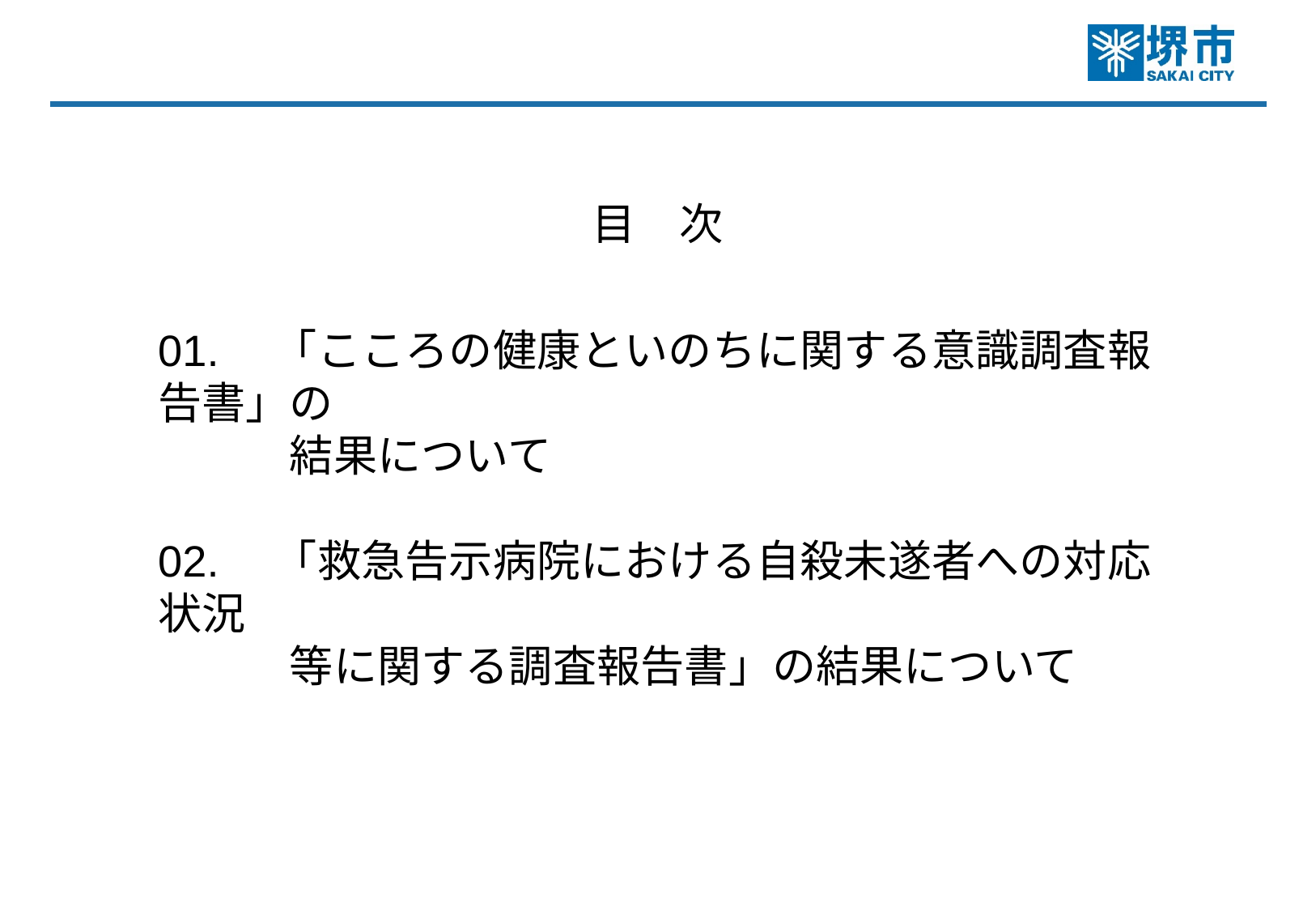

目　次
01.　「こころの健康といのちに関する意識調査報告書」の
　　　結果について

02.　「救急告示病院における自殺未遂者への対応状況
　　　等に関する調査報告書」の結果について